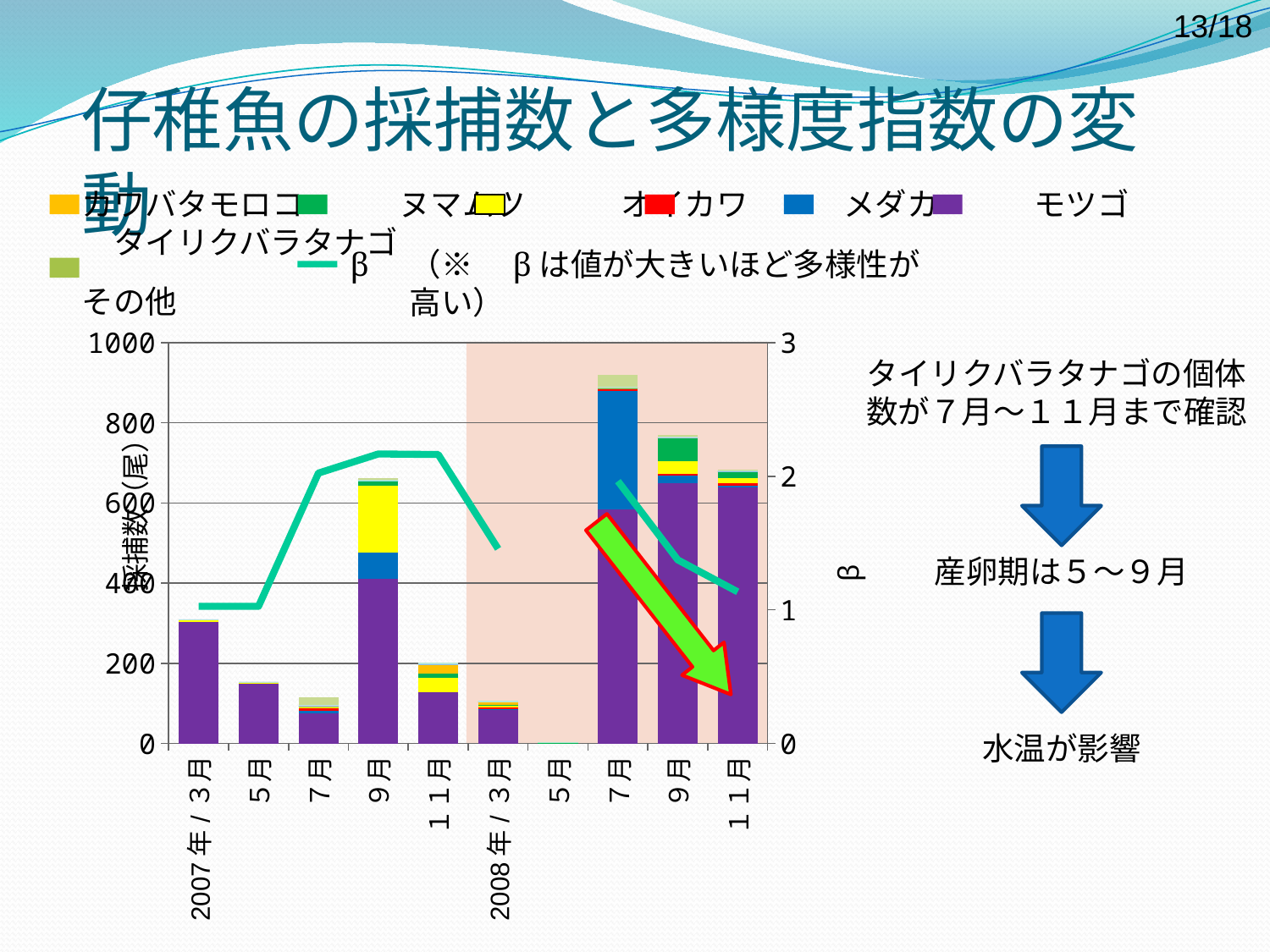

13/18
仔稚魚の採捕数と多様度指数の変動
カワバタモロコ　　　ヌマムツ　　　オイカワ　　　メダカ　　　モツゴ　　　タイリクバラタナゴ

その他

β

（※　βは値が大きいほど多様性が高い）

### Chart

| Category | タイリクバラタナゴ | モツゴ | メダカ | オイカワ | ヌマムツ | カワバタモロコ | タイリクバラタナゴ | モツゴ | タモロコ | メダカ | フナ類 | オイカワ | ヌマムツ | カワバタモロコ | D | タイリクバラタナゴ | モツゴ | タモロコ | メダカ | フナ類 | オイカワ | ヌマムツ | カワバタモロコ | H' | その他 | 1/D |
|---|---|---|---|---|---|---|---|---|---|---|---|---|---|---|---|---|---|---|---|---|---|---|---|---|---|---|
| 2007年/３月 | 304.0 | 0.0 | 0.0 | 4.0 | 0.0 | 0.0 | 0.9741528829476712 | 0.0 | 0.0 | 0.0 | 0.0 | 0.0001269089216971954 | 0.0 | 0.0 | 0.9742797918693684 | 0.018614104819480642 | None | None | None | None | 0.08138683819084315 | None | None | 0.1000009430103235 | 0.0 | 1.0263992010768095 |
| ５月 | 150.0 | 0.0 | 0.0 | 2.0 | 0.0 | 0.0 | 0.9737713489020564 | 0.0 | 0.0 | 0.0 | 0.0 | 8.713837574067661e-05 | 0.0 | 0.0 | 0.9738584872777982 | 0.018857391066813823 | None | None | None | None | 0.08220957254531033 | None | None | 0.10106696361212415 | 0.0 | 1.0268432355046508 |
| ７月 | 76.0 | 6.0 | 6.0 | 2.0 | 2.0 | 0.0 | 0.4584942084942085 | 0.00241312741312742 | 0.030566280566280565 | 0.00241312741312742 | 0.0 | 0.00016087516087516125 | 0.00016087516087516125 | 0.0 | 0.4942084942084948 | 0.3796114558452273 | 0.2261995940001669 | 0.4438262191375442 | 0.2261995940001669 | None | 0.1037027664653146 | 0.1037027664653146 | None | 1.4832423959137324 | 20.0 | 2.0234374999999996 |
| ９月 | 410.0 | 66.0 | 0.0 | 168.0 | 10.0 | 1.0 | 0.38671930852216907 | 0.009893409467231848 | 2.7673872635613686e-05 | 0.0 | 0.0 | 0.06470151422206441 | 0.000207554044767102 | 0.0 | 0.4615494601288684 | 0.4259611043339435 | 0.3324778078192327 | 0.04469884464344796 | None | None | 0.5026787481252215 | 0.0916875047059285 | 0.014209612526567598 | 1.4117136221543372 | 4.0 | 2.1666150356254184 |
| １１月 | 127.0 | 0.0 | 0.0 | 36.0 | 12.0 | 22.0 | 0.4144307469180568 | 0.0 | 0.0 | 0.0 | 0.0 | 0.032632342277012436 | 0.0034186263337822437 | 0.011965192168237885 | 0.46244690769708957 | 0.4083128215781464 | None | None | None | None | 0.4481043931396266 | 0.24591407017676525 | 0.3531860122742125 | 1.4555172971687478 | 0.0 | 2.1624103942652333 |
| 2008年/３月 | 85.0 | 1.0 | 3.0 | 5.0 | 2.0 | 7.0 | 0.6796116504854391 | 0.0 | 0.0 | 0.0005711022272986879 | 0.0 | 0.001903674090995622 | 0.0001903674090995622 | 0.003997715591090805 | 0.6862745098039216 | 0.22868267222202832 | 0.06491748084643927 | None | 0.14858848620763324 | None | 0.21187244816970174 | 0.11041748596472246 | 0.2636312547172743 | 1.0281098281278 | 0.0 | 1.4571428571428549 |
| ５月 | 0.0 | 1.0 | 0.0 | 0.0 | 1.0 | 0.0 | 0.0 | 0.0 | 0.0 | 0.0 | 0.0 | 0.0 | 0.0 | 0.0 | 0.0 | None | 0.5 | None | None | None | None | 0.5 | None | 1.0 | 0.0 | None |
| ７月 | 584.0 | 295.0 | 7.0 | 0.0 | 0.0 | 0.0 | 0.4053373207678353 | 0.10325344178139288 | 0.0006571647626349463 | 5.000166672222413e-05 | 5.000166672222413e-05 | 0.0 | 0.0 | 0.0 | 0.5093479306453077 | 0.4145657197312778 | 0.5263696836499737 | 0.13755678315046227 | 0.05369025192013339 | 0.05369025192013339 | None | None | None | 1.1858726903719798 | 31.0 | 1.9632945180185022 |
| ９月 | 650.0 | 19.0 | 3.0 | 33.0 | 57.0 | 0.0 | 0.7198928309356827 | 0.0005836277069574586 | 2.047816515640203e-05 | 1.0239082578200979e-05 | 0.0 | 0.0018020785337633796 | 0.005447191931602933 | 0.0 | 0.7277564463557408 | 0.20102877037329128 | 0.13228745209026938 | 0.039588514788119894 | 0.03131685932586345 | None | 0.19544988676853112 | 0.27892128245735287 | None | 0.8785927658034274 | 4.0 | 1.3740860764717786 |
| １１月 | 638.0 | 4.0 | 8.0 | 12.0 | 16.0 | 0.0 | 0.8802001212856264 | 2.5989777354240736e-05 | 0.0 | 0.00012128562765312346 | 0.0 | 0.00028588755089664804 | 0.0005197955470848133 | 0.0 | 0.8811530797886165 | 0.08629730834392242 | 0.043584652565515886 | 0.013837339611967253 | 0.07540459924867891 | 0.013837339611967253 | 0.10278403121323339 | 0.1272797867326518 | None | 0.4630250573279363 | 2.0 | 1.1348765872099018 |
タイリクバラタナゴの個体数が７月～１１月まで確認

産卵期は５～９月

水温が影響